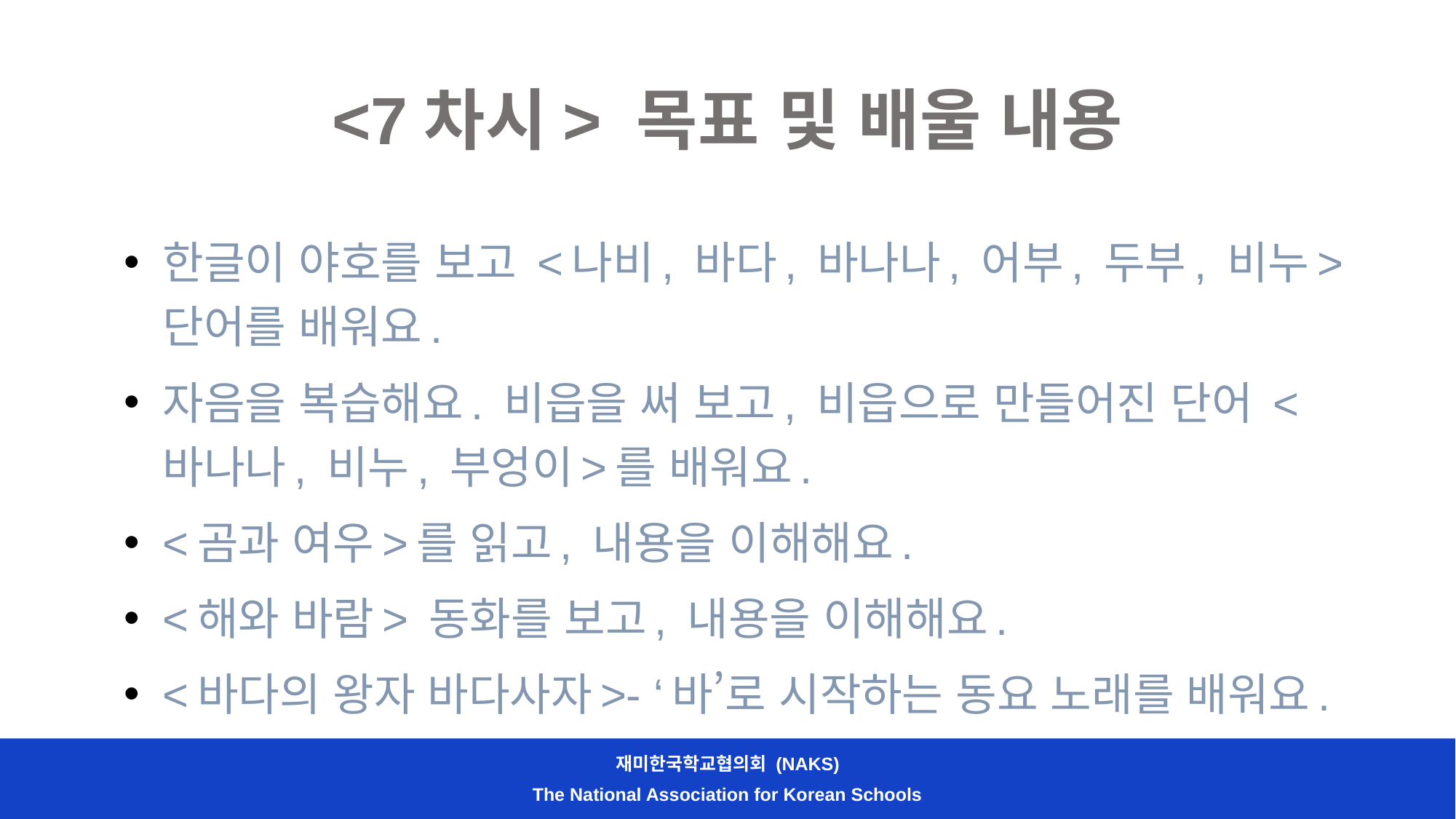

# <7차시> 목표 및 배울 내용
한글이 야호를 보고 <나비, 바다, 바나나, 어부, 두부, 비누> 단어를 배워요.
자음을 복습해요. 비읍을 써 보고, 비읍으로 만들어진 단어 <바나나, 비누, 부엉이>를 배워요.
<곰과 여우>를 읽고, 내용을 이해해요.
<해와 바람> 동화를 보고, 내용을 이해해요.
<바다의 왕자 바다사자>- ‘바’로 시작하는 동요 노래를 배워요.
재미한국학교협의회 (NAKS)
The National Association for Korean Schools